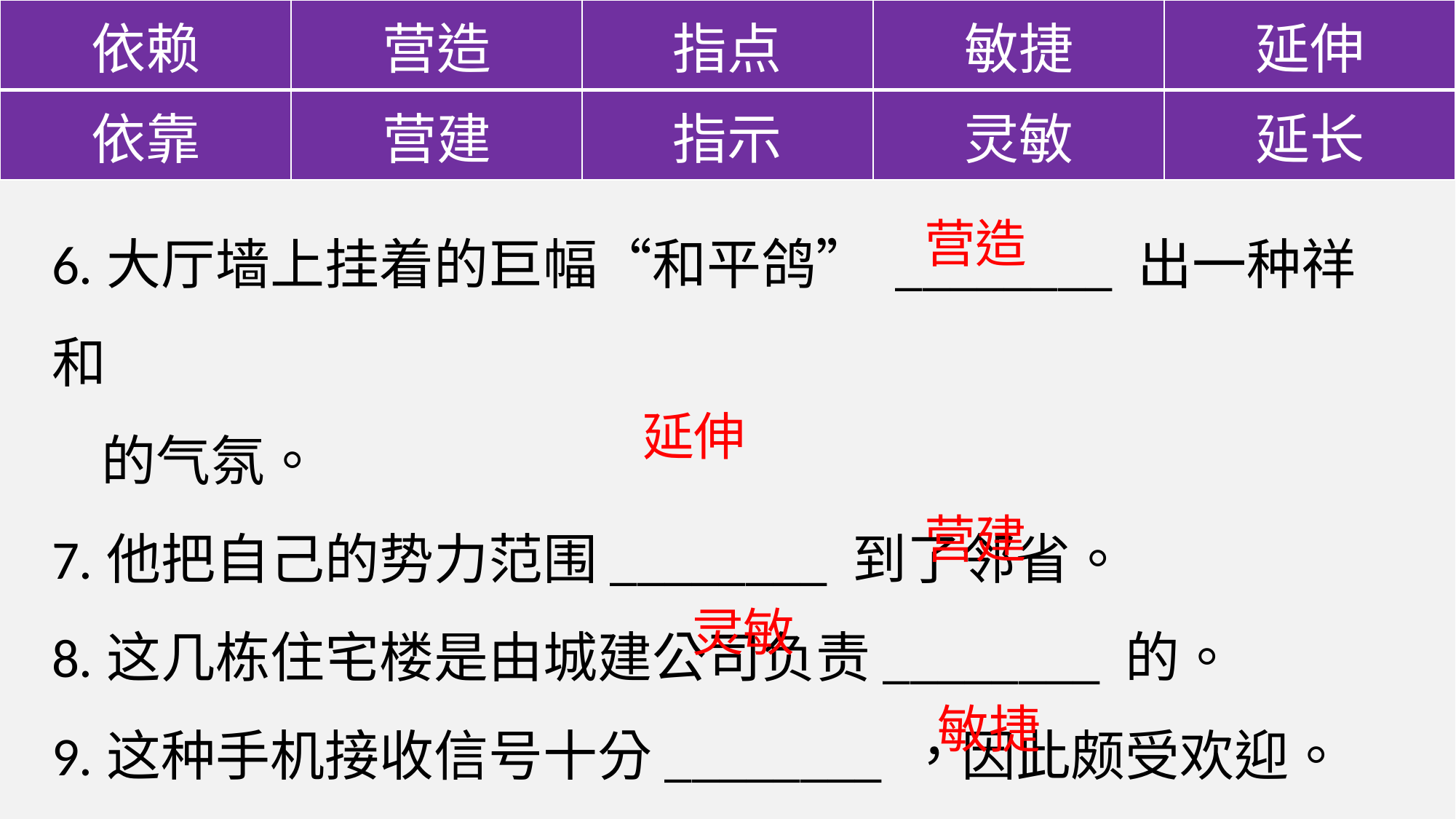

| 依赖 | 营造 | 指点 | 敏捷 | 延伸 |
| --- | --- | --- | --- | --- |
| 依靠 | 营建 | 指示 | 灵敏 | 延长 |
6.大厅墙上挂着的巨幅“和平鸽” ________ 出一种祥和
   的气氛。
7.他把自己的势力范围________ 到了邻省。
8.这几栋住宅楼是由城建公司负责________ 的。
9.这种手机接收信号十分________ ，因此颇受欢迎。
10.一块石头突然地朝他飞过来，她________ 地闪开了。
营造
延伸
营建
灵敏
敏捷